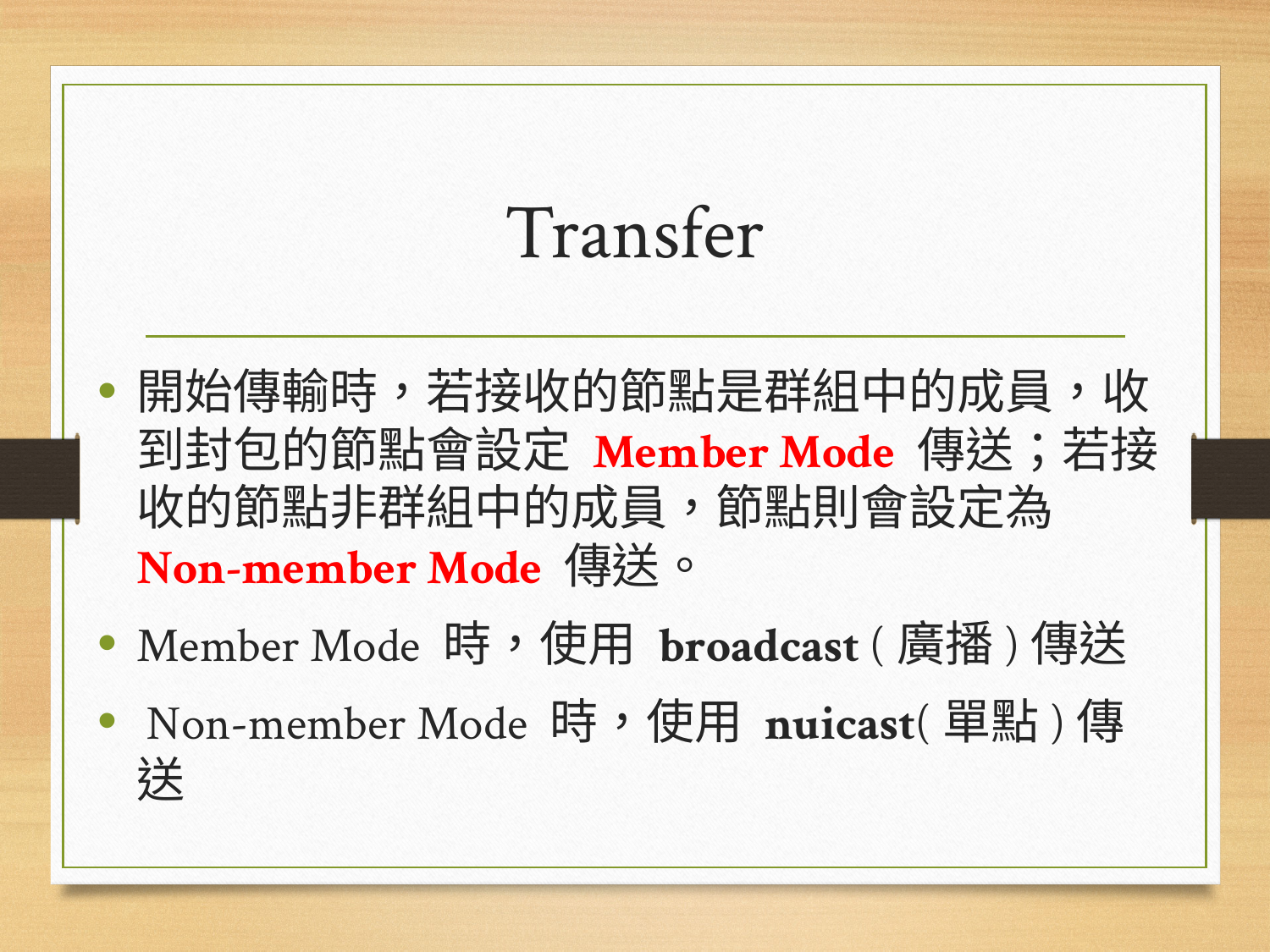

# Transfer
開始傳輸時，若接收的節點是群組中的成員，收到封包的節點會設定 Member Mode 傳送；若接收的節點非群組中的成員，節點則會設定為 Non-member Mode 傳送。
Member Mode 時，使用 broadcast (廣播)傳送
 Non-member Mode 時，使用 nuicast(單點)傳送